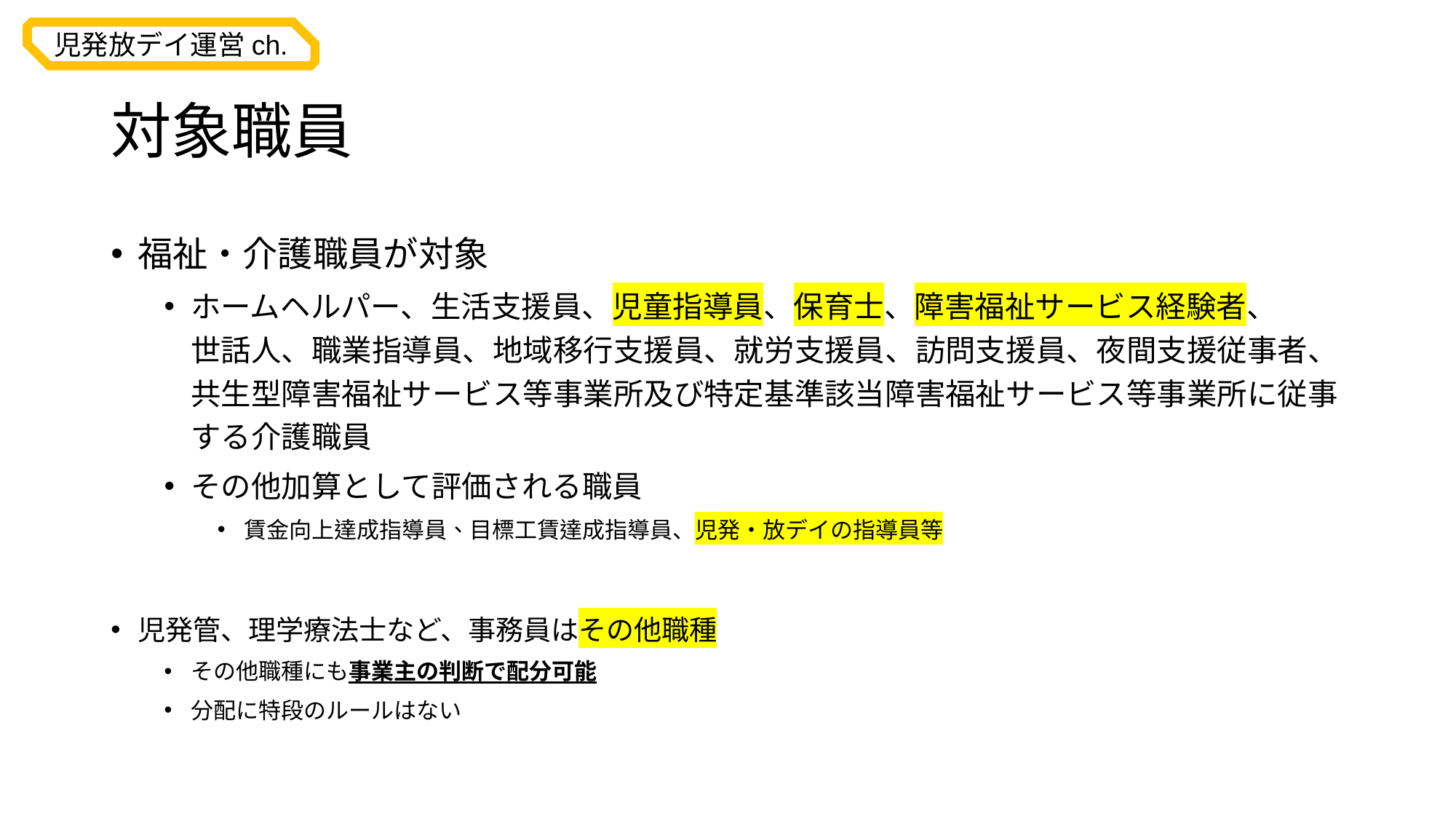

# 対象職員
福祉・介護職員が対象
ホームヘルパー、生活支援員、児童指導員、保育士、障害福祉サービス経験者、
世話人、職業指導員、地域移行支援員、就労支援員、訪問支援員、夜間支援従事者、
共生型障害福祉サービス等事業所及び特定基準該当障害福祉サービス等事業所に従事する介護職員
その他加算として評価される職員
賃金向上達成指導員、目標工賃達成指導員、児発・放デイの指導員等

児発管、理学療法士など、事務員はその他職種
その他職種にも事業主の判断で配分可能
分配に特段のルールはない